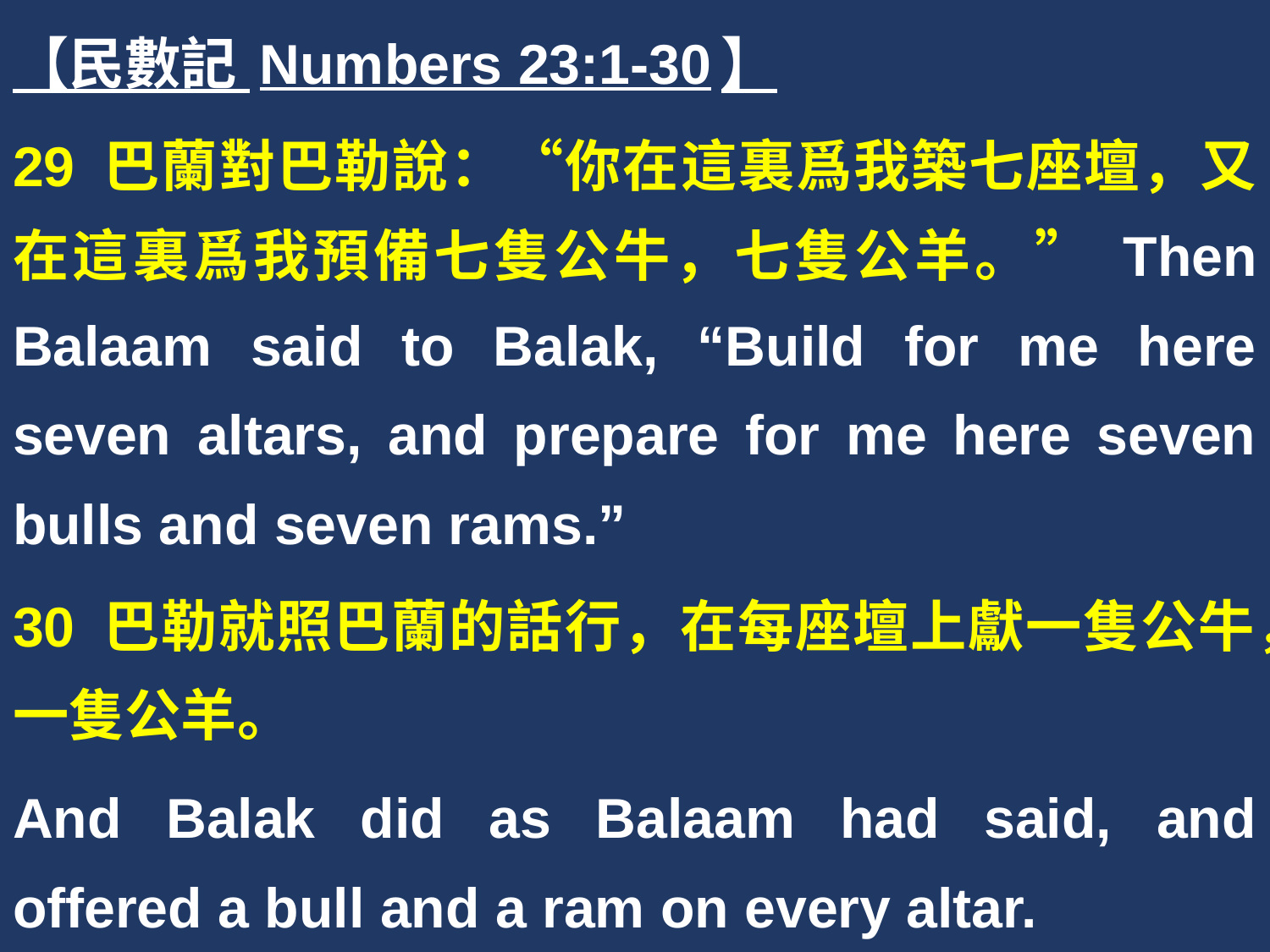

【民數記 Numbers 23:1-30】
29 巴蘭對巴勒說：“你在這裏爲我築七座壇，又在這裏爲我預備七隻公牛，七隻公羊。” Then Balaam said to Balak, “Build for me here seven altars, and prepare for me here seven bulls and seven rams.”
30 巴勒就照巴蘭的話行，在每座壇上獻一隻公牛，一隻公羊。
And Balak did as Balaam had said, and offered a bull and a ram on every altar.